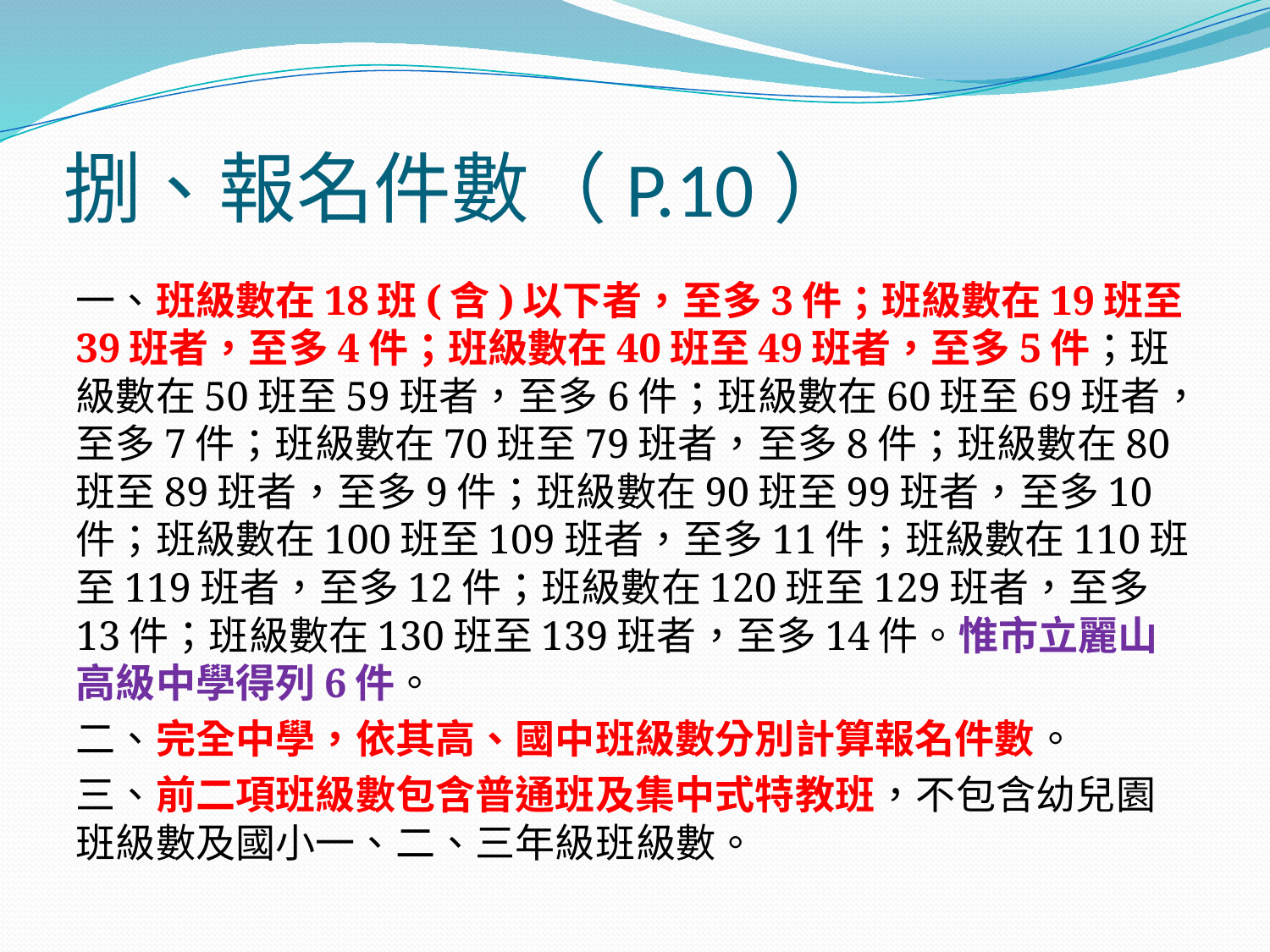

# 捌、報名件數（P.10）
一、班級數在18班(含)以下者，至多3件；班級數在19班至39班者，至多4件；班級數在40班至49班者，至多5件；班級數在50班至59班者，至多6件；班級數在60班至69班者，至多7件；班級數在70班至79班者，至多8件；班級數在80班至89班者，至多9件；班級數在90班至99班者，至多10件；班級數在100班至109班者，至多11件；班級數在110班至119班者，至多12件；班級數在120班至129班者，至多13件；班級數在130班至139班者，至多14件。惟市立麗山高級中學得列6件。
二、完全中學，依其高、國中班級數分別計算報名件數。
三、前二項班級數包含普通班及集中式特教班，不包含幼兒園班級數及國小一、二、三年級班級數。